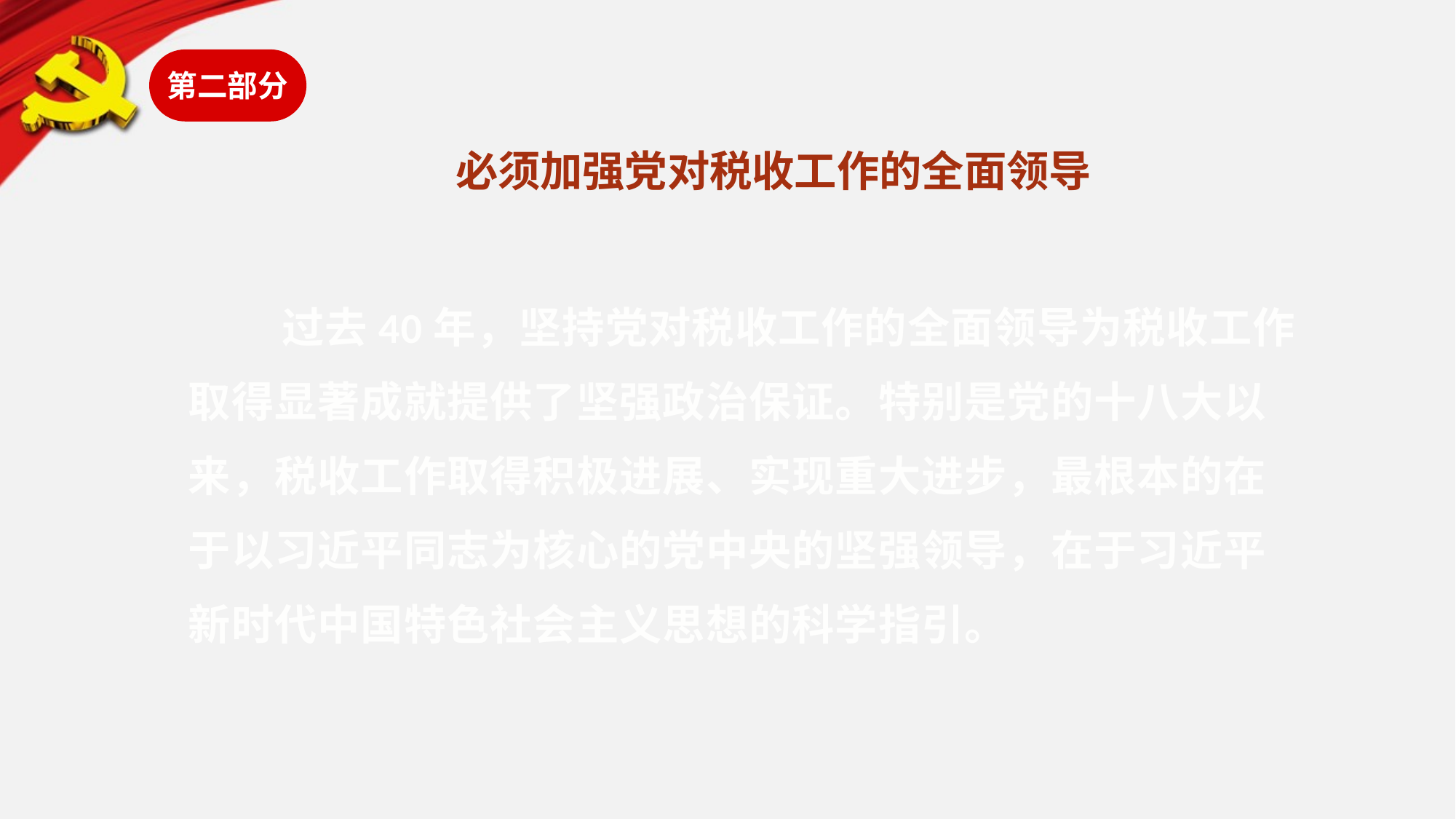

第二部分
必须加强党对税收工作的全面领导
        过去40年，坚持党对税收工作的全面领导为税收工作取得显著成就提供了坚强政治保证。特别是党的十八大以来，税收工作取得积极进展、实现重大进步，最根本的在于以习近平同志为核心的党中央的坚强领导，在于习近平新时代中国特色社会主义思想的科学指引。